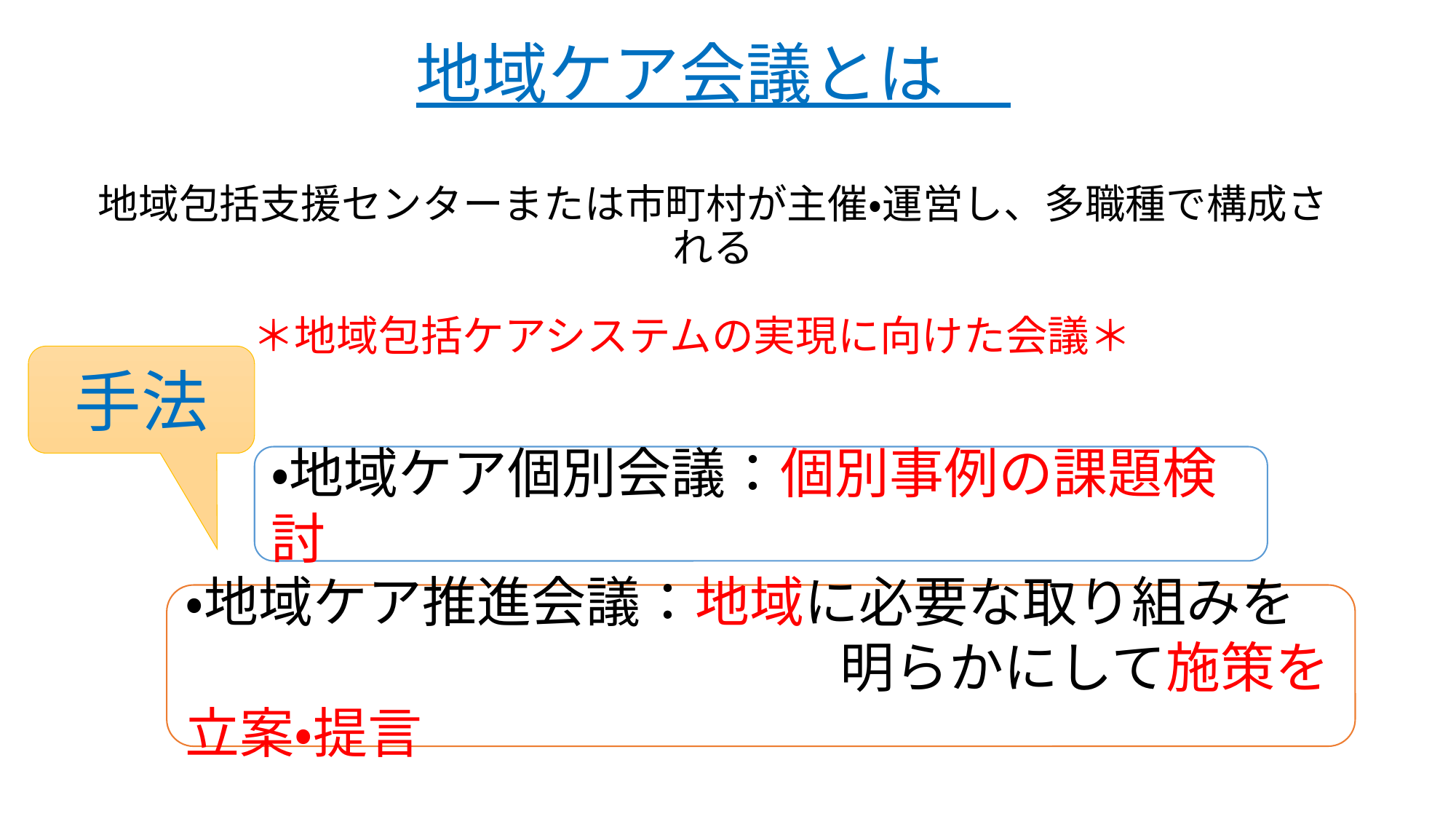

# 地域ケア会議とは　 地域包括支援センターまたは市町村が主催・運営し、多職種で構成される ＊地域包括ケアシステムの実現に向けた会議＊

手法
・地域ケア個別会議：個別事例の課題検討
・地域ケア推進会議：地域に必要な取り組みを
　　　　　　　　　　　　明らかにして施策を立案・提言